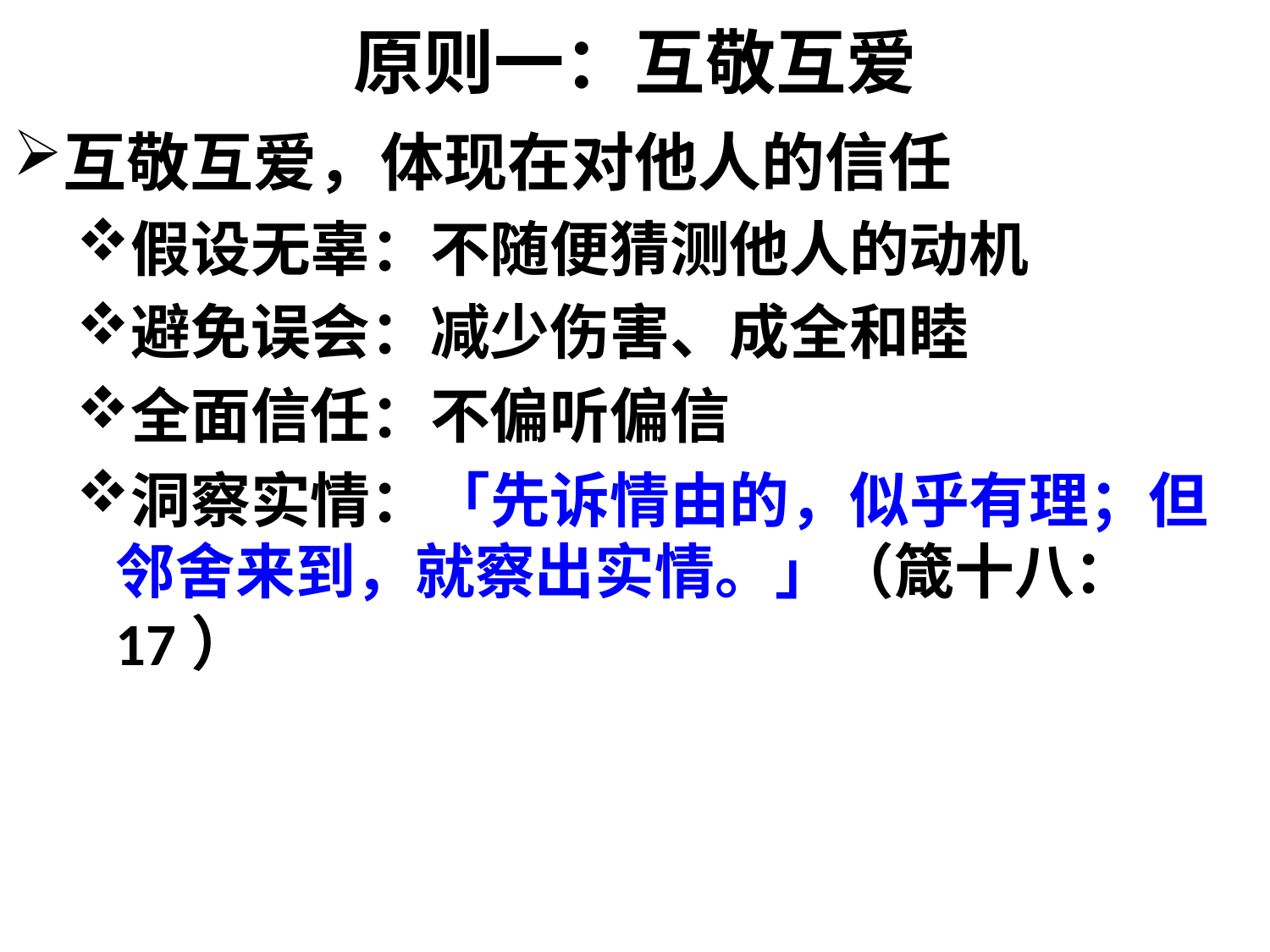

# 原则一：互敬互爱
互敬互爱，体现在对他人的信任
假设无辜：不随便猜测他人的动机
避免误会：减少伤害、成全和睦
全面信任：不偏听偏信
洞察实情：「先诉情由的，似乎有理；但邻舍来到，就察出实情。」（箴十八：17）